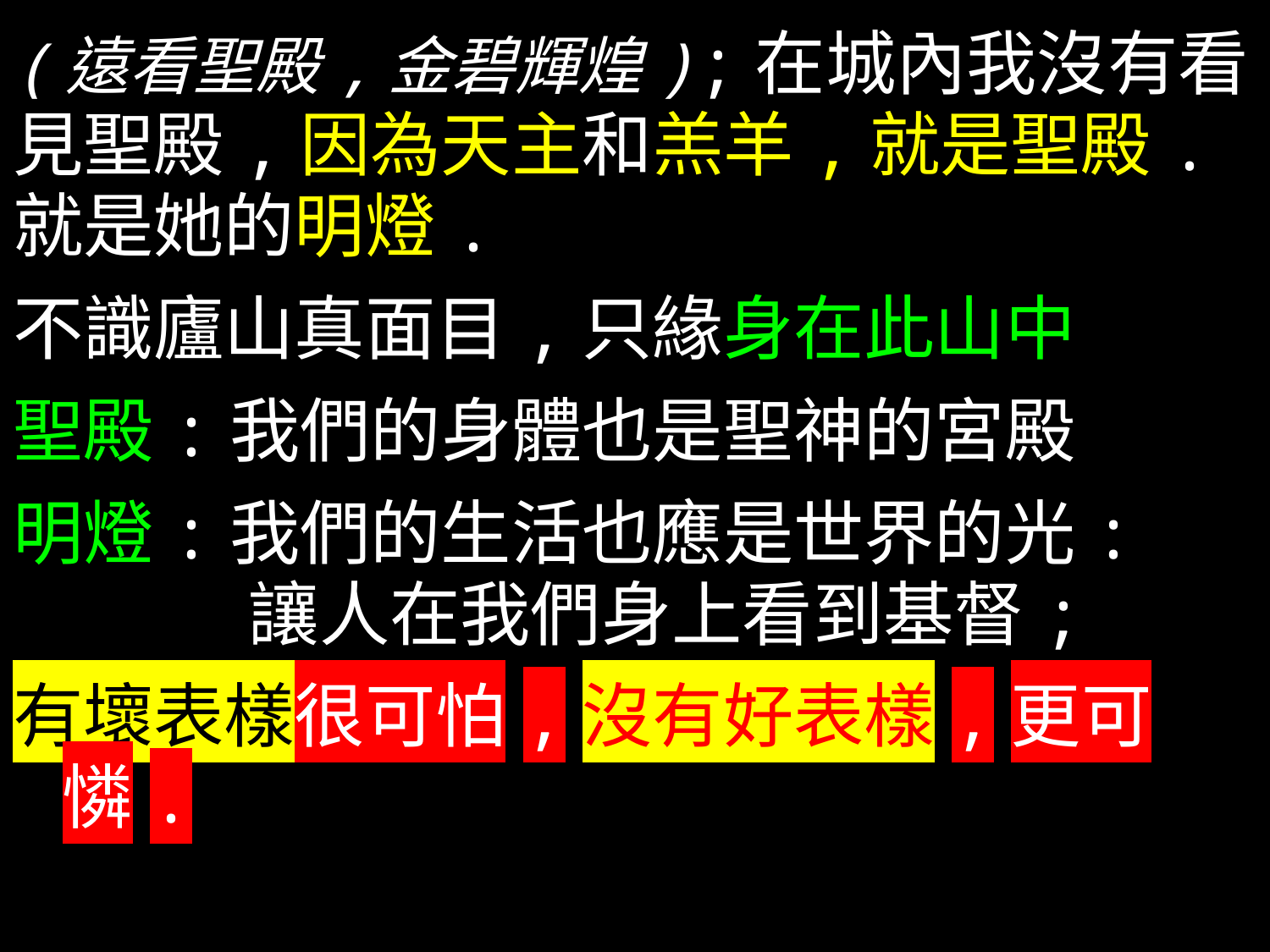

(遠看聖殿,金碧輝煌);在城內我沒有看見聖殿,因為天主和羔羊,就是聖殿.就是她的明燈.
不識廬山真面目,只緣身在此山中
聖殿:我們的身體也是聖神的宮殿
明燈:我們的生活也應是世界的光:
    讓人在我們身上看到基督;
有壞表樣很可怕,沒有好表樣,更可憐.